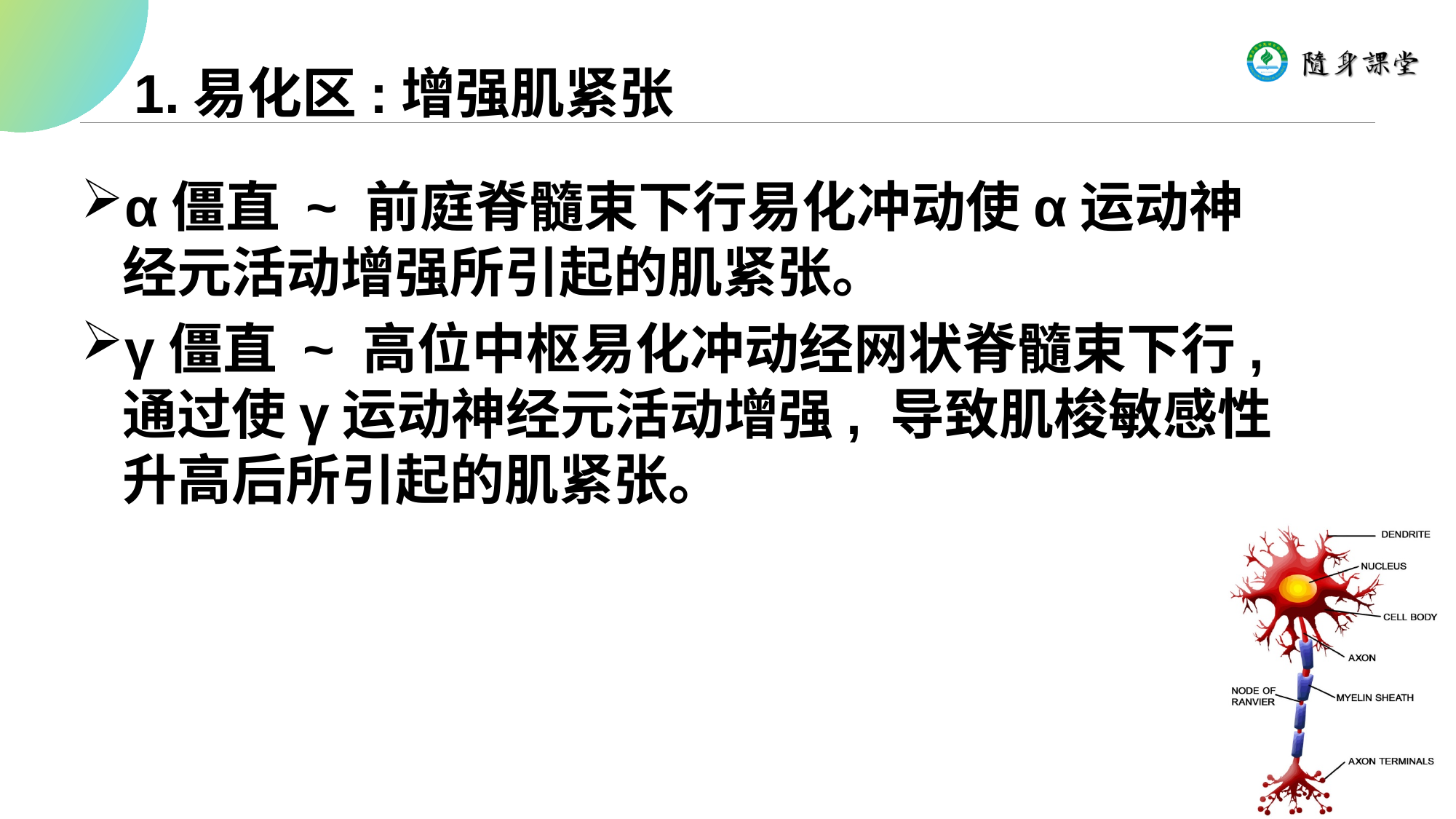

1.易化区:增强肌紧张
α僵直 ~ 前庭脊髓束下行易化冲动使α运动神经元活动增强所引起的肌紧张。
γ僵直 ~ 高位中枢易化冲动经网状脊髓束下行,通过使γ运动神经元活动增强, 导致肌梭敏感性升高后所引起的肌紧张。